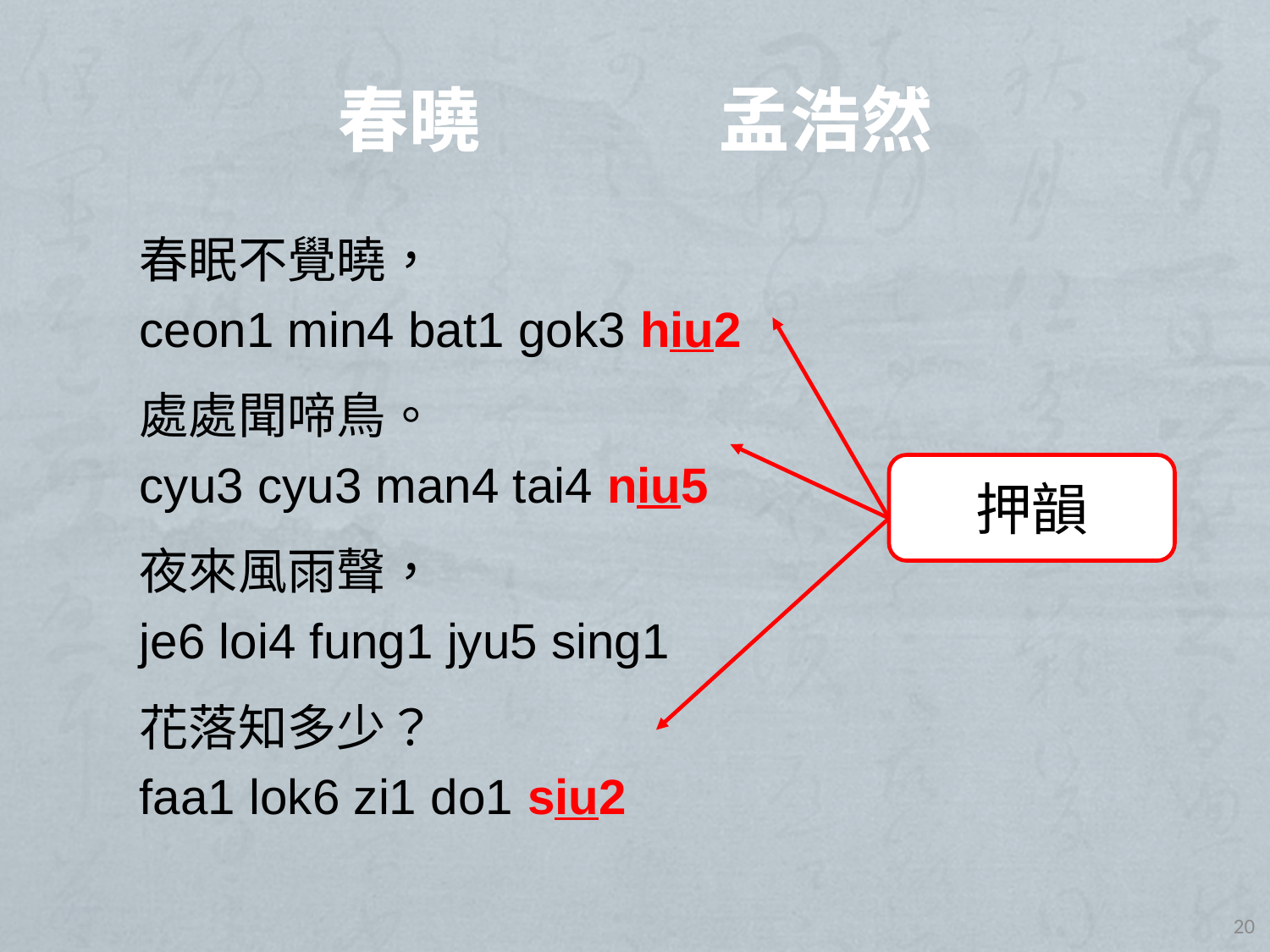

# 春曉		孟浩然
春眠不覺曉，
ceon1 min4 bat1 gok3 hiu2
處處聞啼鳥。
cyu3 cyu3 man4 tai4 niu5
夜來風雨聲，
je6 loi4 fung1 jyu5 sing1
花落知多少？
faa1 lok6 zi1 do1 siu2

押韻

20